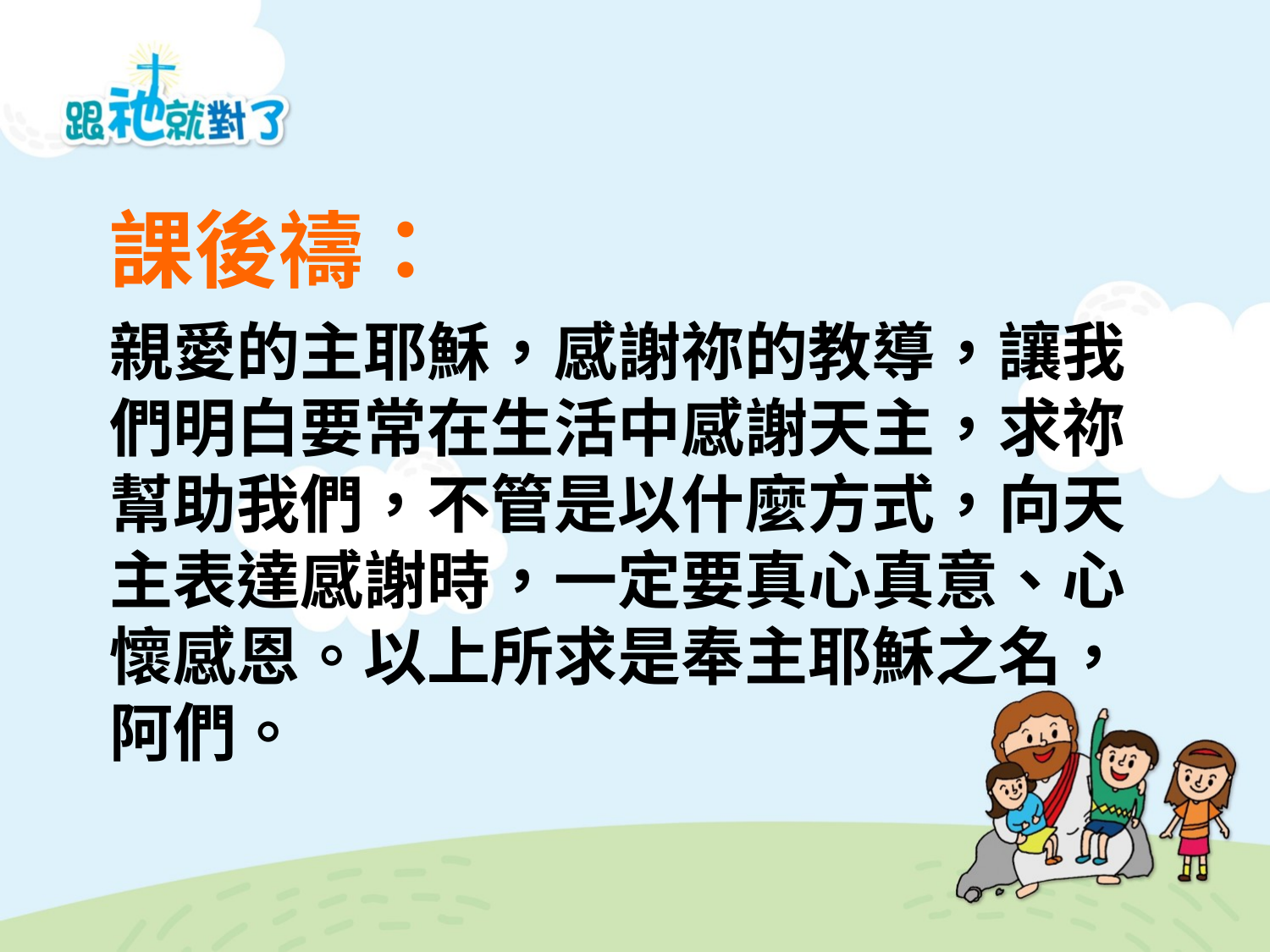

課後禱：
親愛的主耶穌，感謝祢的教導，讓我們明白要常在生活中感謝天主，求祢幫助我們，不管是以什麼方式，向天主表達感謝時，一定要真心真意、心懷感恩。以上所求是奉主耶穌之名，阿們。